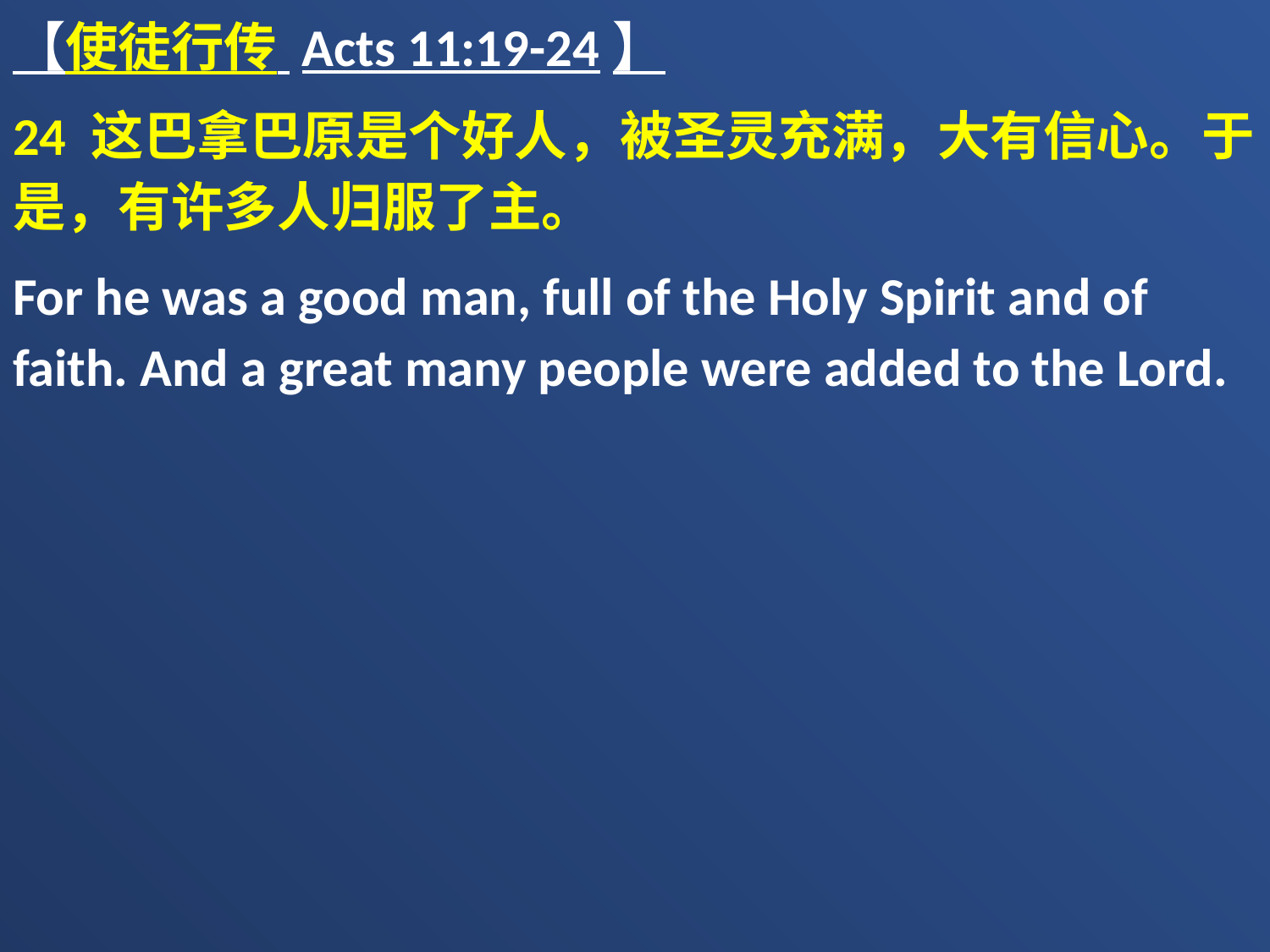

【使徒行传 Acts 11:19-24】
24 这巴拿巴原是个好人，被圣灵充满，大有信心。于是，有许多人归服了主。
For he was a good man, full of the Holy Spirit and of faith. And a great many people were added to the Lord.